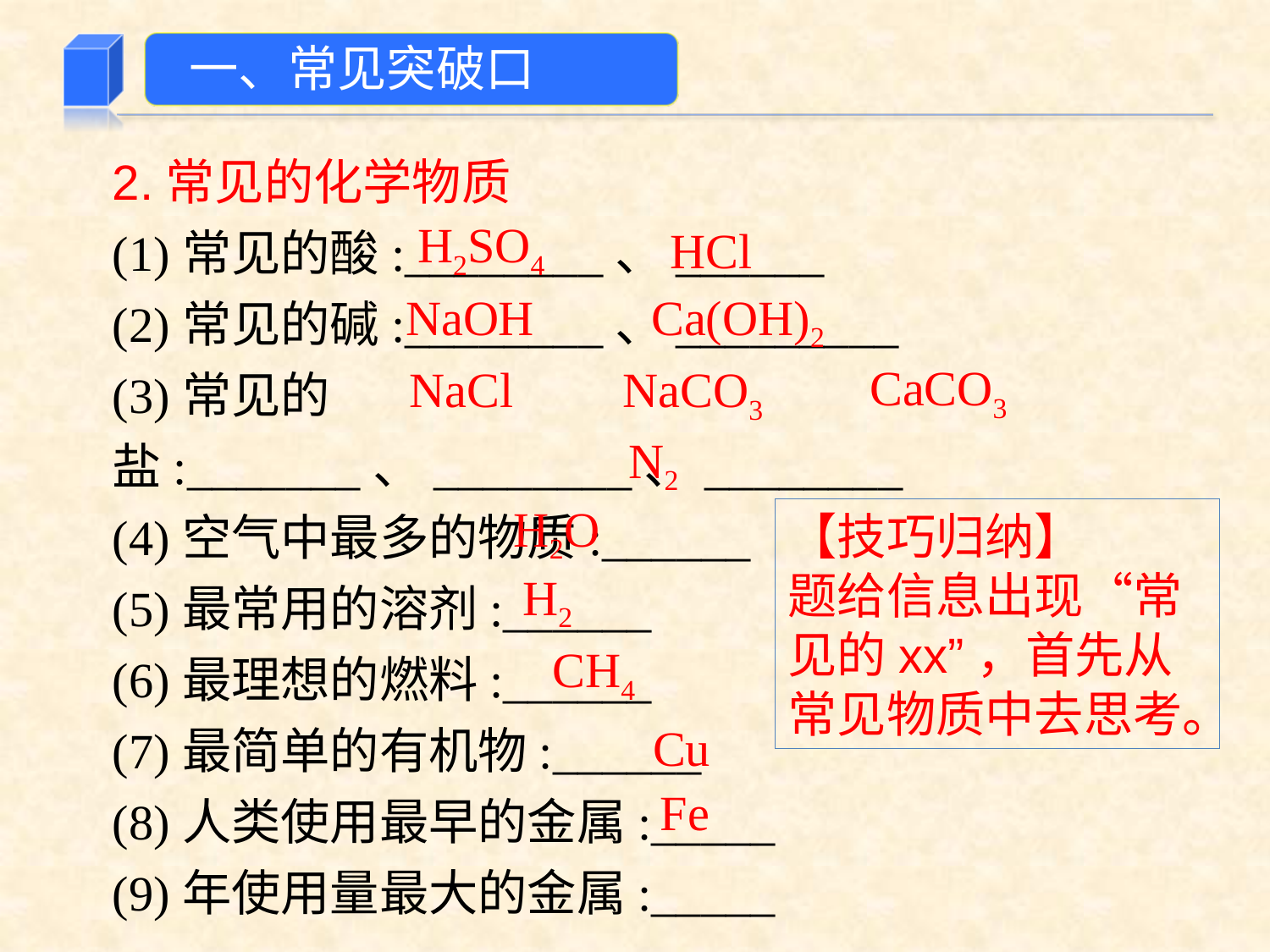

一、常见突破口
2.常见的化学物质
(1)常见的酸:________、______
(2)常见的碱:________、_________
(3)常见的盐:_______、________、________
(4)空气中最多的物质:______
(5)最常用的溶剂:______
(6)最理想的燃料:______
(7)最简单的有机物:______
(8)人类使用最早的金属:_____
(9)年使用量最大的金属:_____
H2SO4
HCl
NaOH
Ca(OH)2
CaCO3
NaCl
NaCO3
N2
H2O
【技巧归纳】
题给信息出现“常见的xx”，首先从常见物质中去思考。
H2
CH4
Cu
Fe